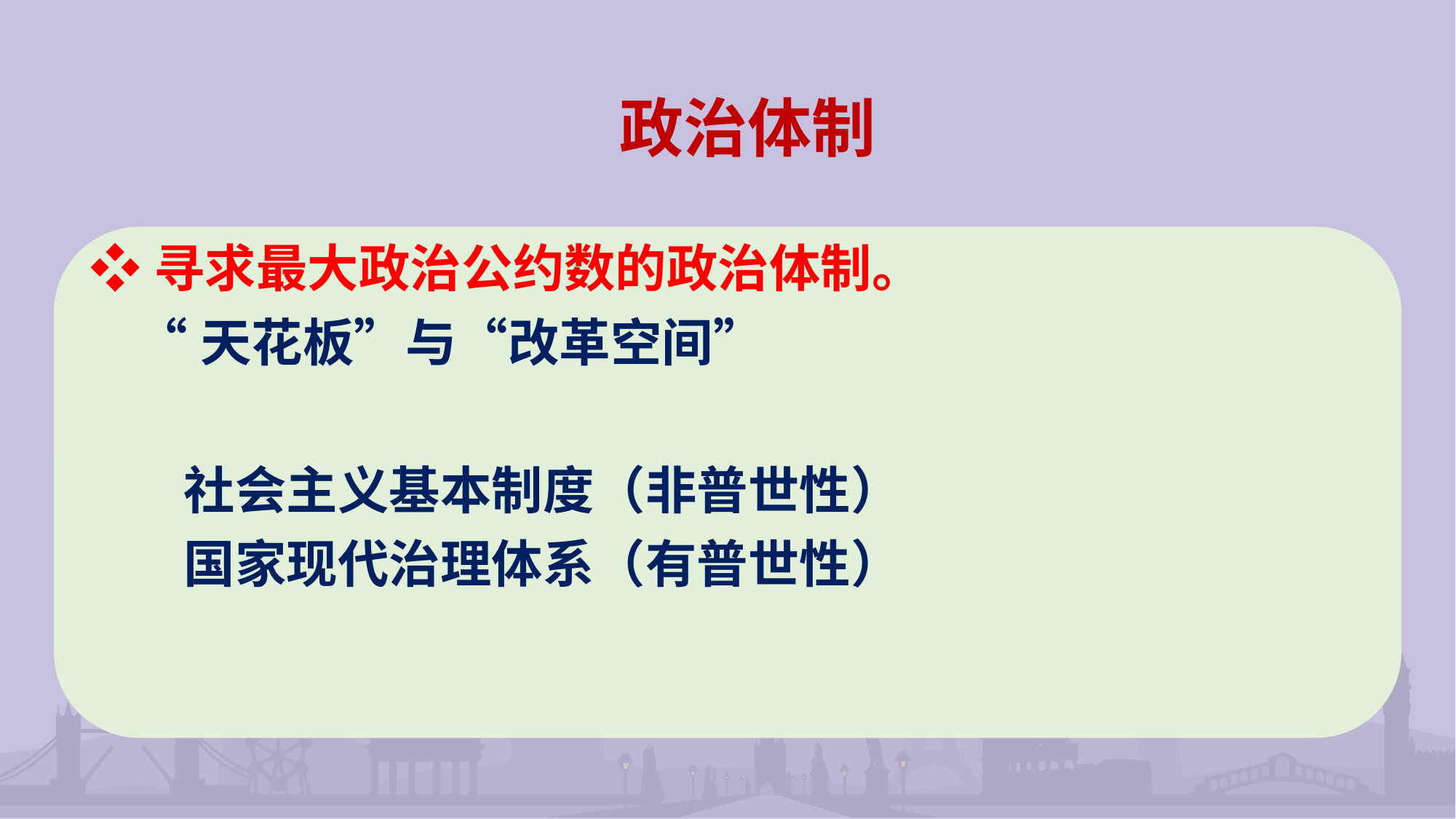

政治体制
❖寻求最大政治公约数的政治体制。
    “天花板”与“改革空间”

       社会主义基本制度（非普世性）
       国家现代治理体系（有普世性）